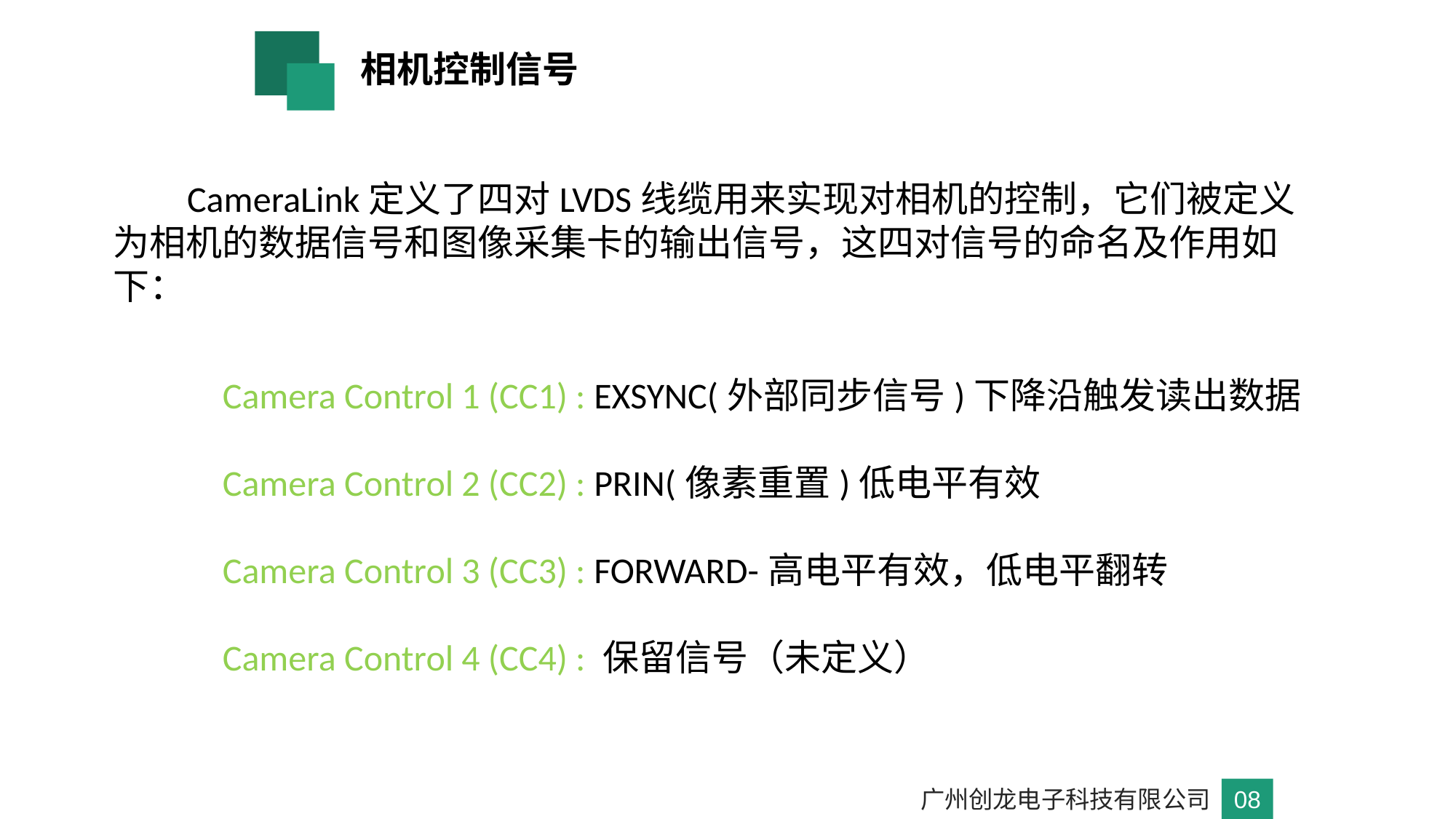

相机控制信号
         CameraLink定义了四对LVDS线缆用来实现对相机的控制，它们被定义为相机的数据信号和图像采集卡的输出信号，这四对信号的命名及作用如下：

	Camera Control 1 (CC1) : EXSYNC(外部同步信号)下降沿触发读出数据

	Camera Control 2 (CC2) : PRIN(像素重置)低电平有效

	Camera Control 3 (CC3) : FORWARD-高电平有效，低电平翻转

	Camera Control 4 (CC4) : 保留信号（未定义）

广州创龙电子科技有限公司
08